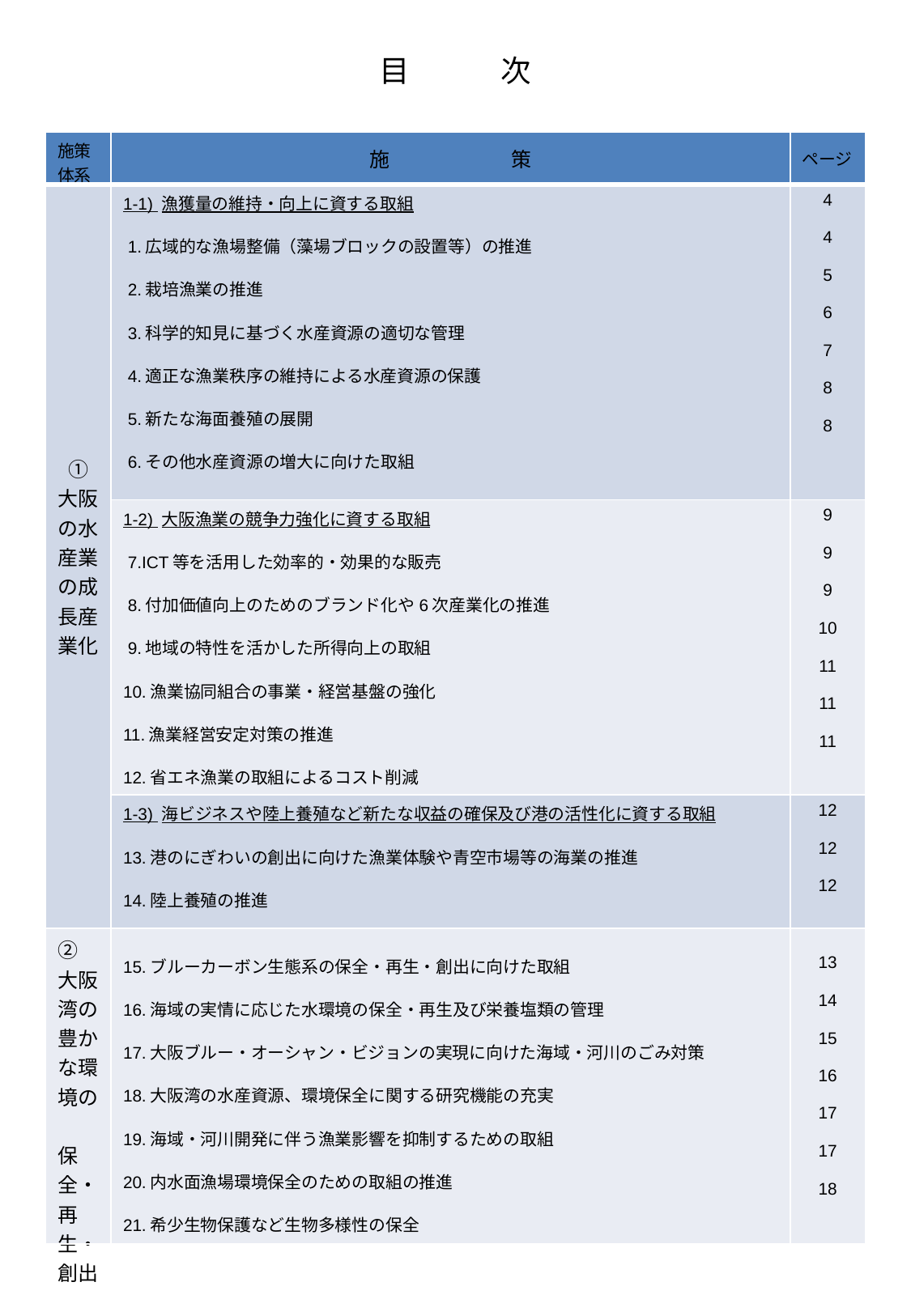

目　　　次
| 施策 体系 | 施　　　　　　策 | ページ |
| --- | --- | --- |
| ① 大阪の水産業の成長産業化 | 1-1) 漁獲量の維持・向上に資する取組 1.広域的な漁場整備（藻場ブロックの設置等）の推進 2.栽培漁業の推進 3.科学的知見に基づく水産資源の適切な管理 4.適正な漁業秩序の維持による水産資源の保護 5.新たな海面養殖の展開 6.その他水産資源の増大に向けた取組 | 4 4 5 6 7 8 8 |
|  | 1-2) 大阪漁業の競争力強化に資する取組 7.ICT等を活用した効率的・効果的な販売 8.付加価値向上のためのブランド化や6次産業化の推進 9.地域の特性を活かした所得向上の取組 10.漁業協同組合の事業・経営基盤の強化 11.漁業経営安定対策の推進 12.省エネ漁業の取組によるコスト削減 | 9 9 9 10 11 11 11 |
|  | 1-3) 海ビジネスや陸上養殖など新たな収益の確保及び港の活性化に資する取組 13.港のにぎわいの創出に向けた漁業体験や青空市場等の海業の推進 14.陸上養殖の推進 | 12 12 12 |
| ② 大阪湾の豊かな環境の 　 保全・再生・創出 | 15.ブルーカーボン生態系の保全・再生・創出に向けた取組 16.海域の実情に応じた水環境の保全・再生及び栄養塩類の管理 17.大阪ブルー・オーシャン・ビジョンの実現に向けた海域・河川のごみ対策 18.大阪湾の水産資源、環境保全に関する研究機能の充実 19.海域・河川開発に伴う漁業影響を抑制するための取組 20.内水面漁場環境保全のための取組の推進 21.希少生物保護など生物多様性の保全 | 13 14 15 16 17 17 18 |